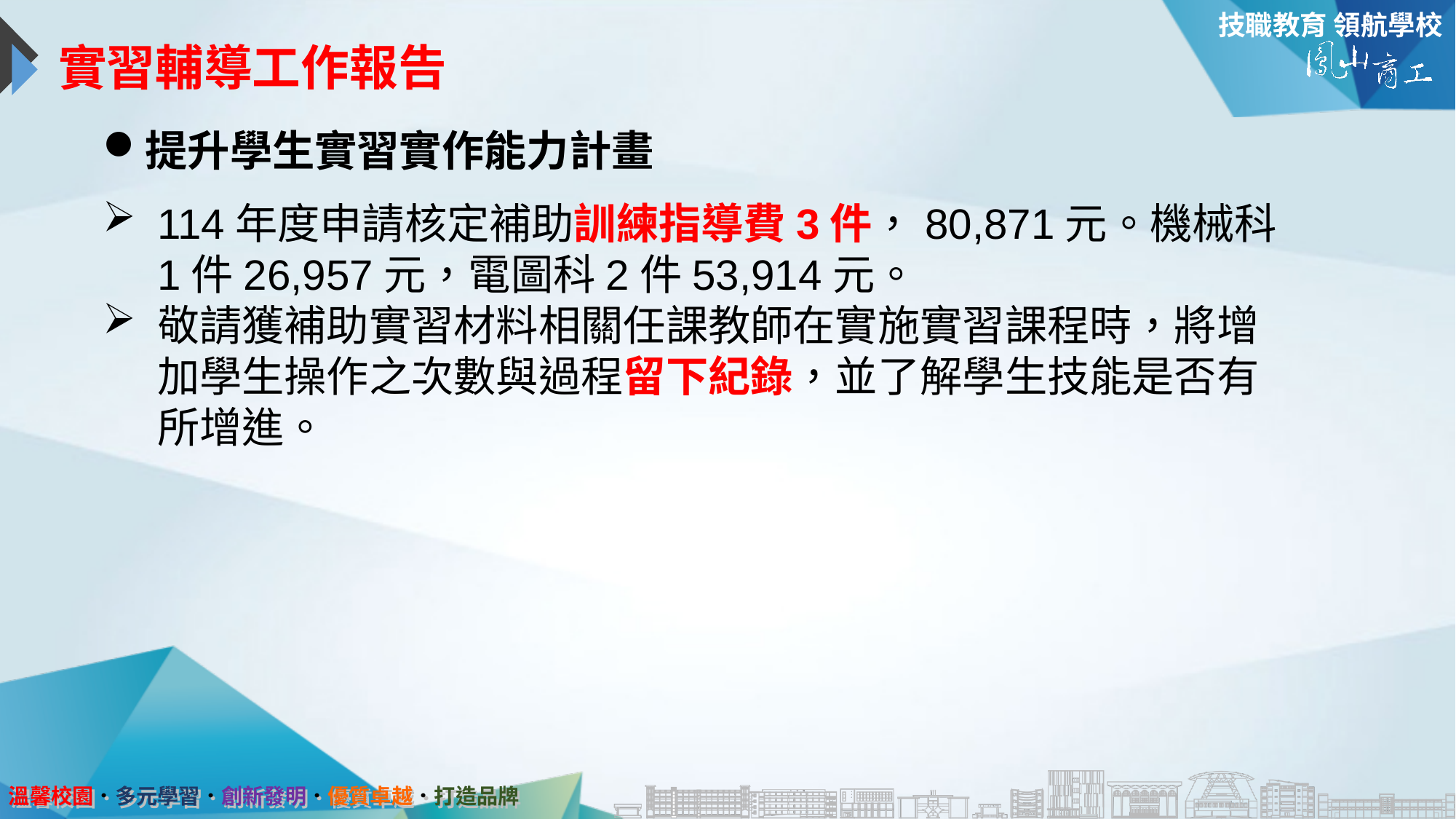

# 實習輔導工作報告
提升學生實習實作能力計畫
114年度申請核定補助訓練指導費3件，80,871元。機械科1件26,957元，電圖科2件53,914元。
敬請獲補助實習材料相關任課教師在實施實習課程時，將增加學生操作之次數與過程留下紀錄，並了解學生技能是否有所增進。